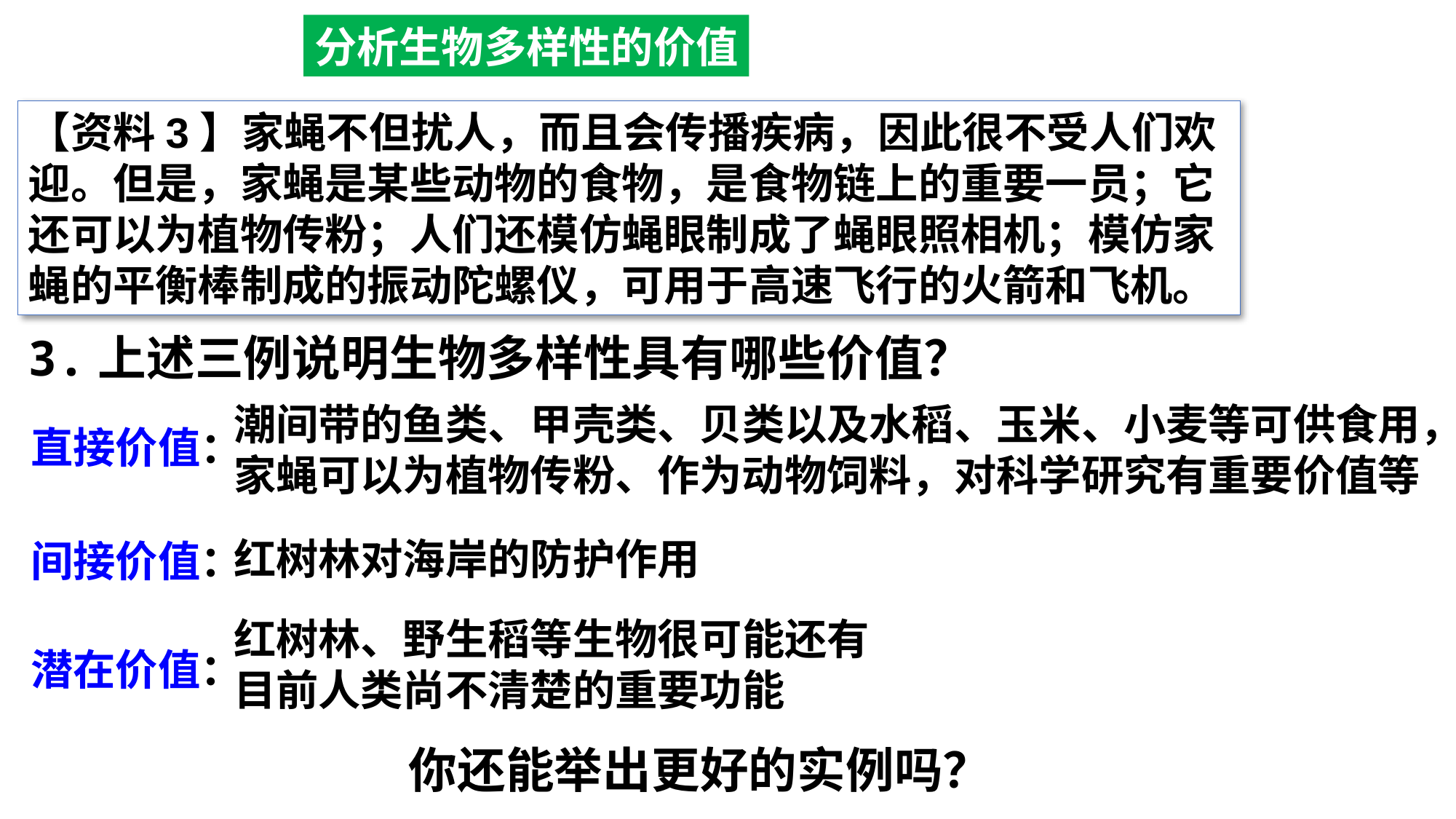

分析生物多样性的价值
【资料3】家蝇不但扰人，而且会传播疾病，因此很不受人们欢迎。但是，家蝇是某些动物的食物，是食物链上的重要一员；它还可以为植物传粉；人们还模仿蝇眼制成了蝇眼照相机；模仿家蝇的平衡棒制成的振动陀螺仪，可用于高速飞行的火箭和飞机。
3.上述三例说明生物多样性具有哪些价值？
潮间带的鱼类、甲壳类、贝类以及水稻、玉米、小麦等可供食用，家蝇可以为植物传粉、作为动物饲料，对科学研究有重要价值等
直接价值：
红树林对海岸的防护作用
间接价值：
红树林、野生稻等生物很可能还有目前人类尚不清楚的重要功能
潜在价值：
你还能举出更好的实例吗？